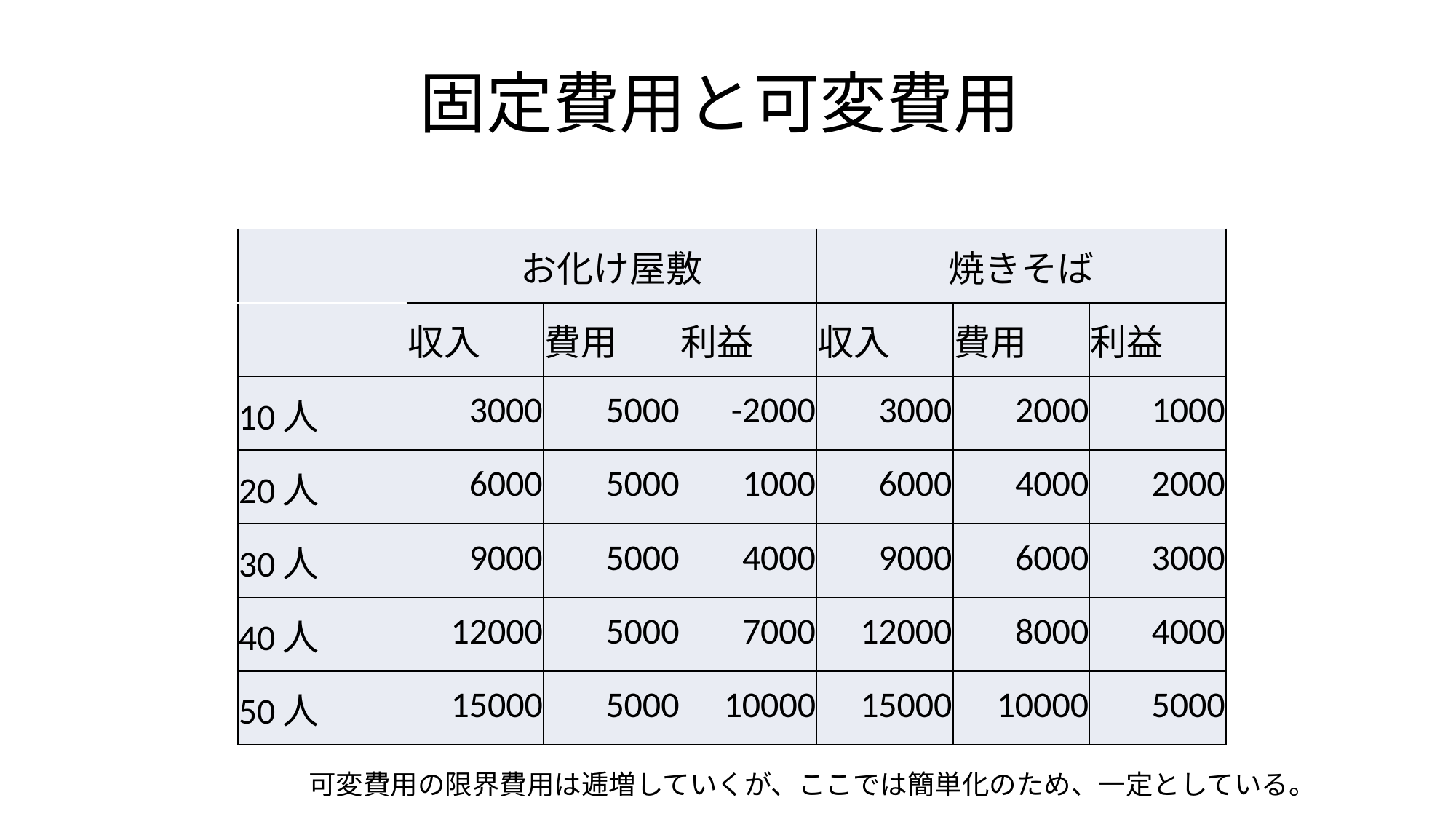

# 固定費用と可変費用
|  | お化け屋敷 |  |  | 焼きそば |  |  |
| --- | --- | --- | --- | --- | --- | --- |
|  | 収入 | 費用 | 利益 | 収入 | 費用 | 利益 |
| 10人 | 3000 | 5000 | -2000 | 3000 | 2000 | 1000 |
| 20人 | 6000 | 5000 | 1000 | 6000 | 4000 | 2000 |
| 30人 | 9000 | 5000 | 4000 | 9000 | 6000 | 3000 |
| 40人 | 12000 | 5000 | 7000 | 12000 | 8000 | 4000 |
| 50人 | 15000 | 5000 | 10000 | 15000 | 10000 | 5000 |
可変費用の限界費用は逓増していくが、ここでは簡単化のため、一定としている。